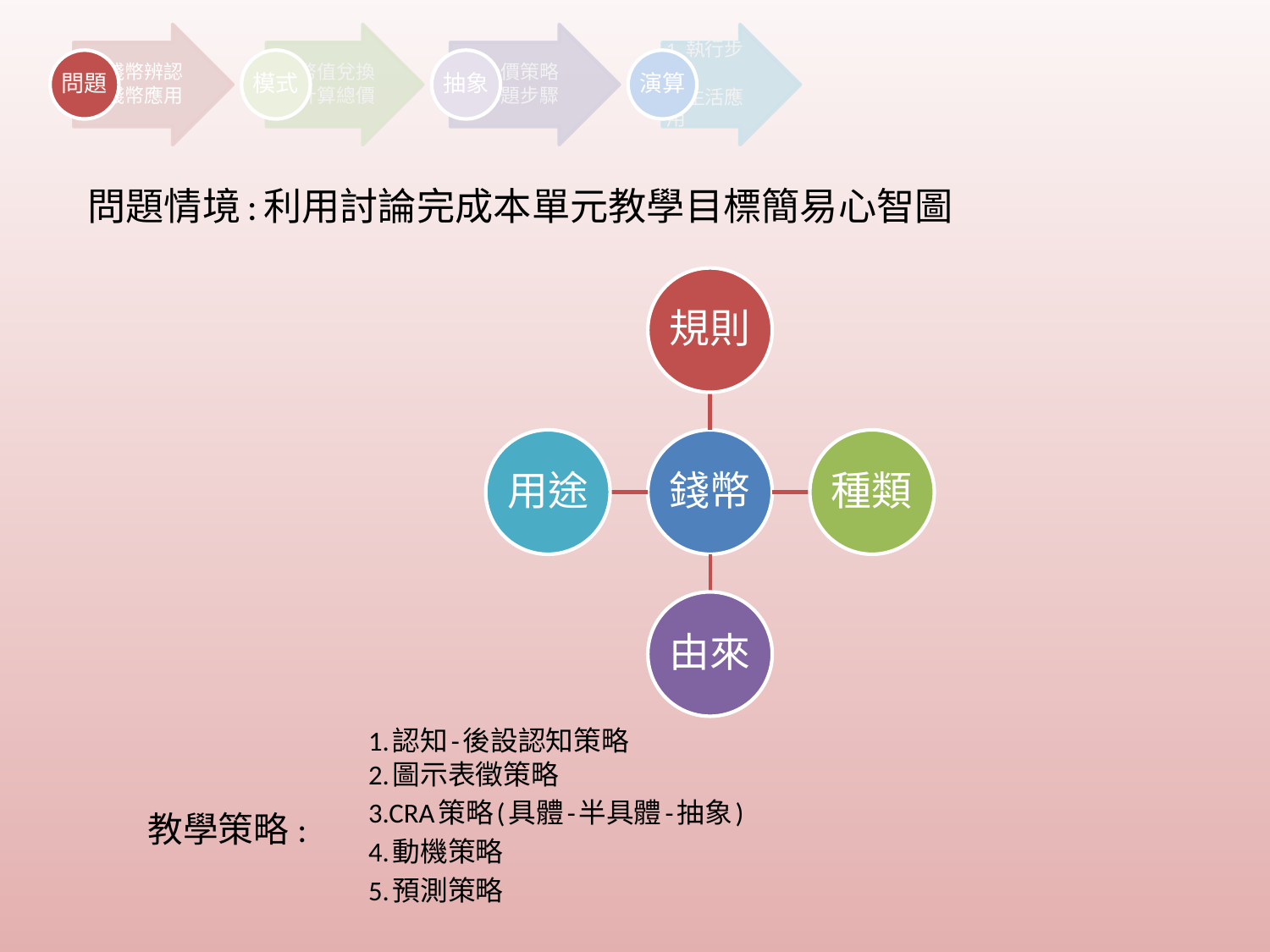

1.錢幣辨認
2.錢幣應用
問題
1.幣值兌換
2.計算總價
模式
1.計價策略
2.解題步驟
抽象
1.執行步驟
2.生活應用
演算
問題情境:利用討論完成本單元教學目標簡易心智圖
錢幣

規則

種類

由來

用途
1.認知-後設認知策略
2.圖示表徵策略
3.CRA策略(具體-半具體-抽象)
4.動機策略
5.預測策略
# 教學策略: